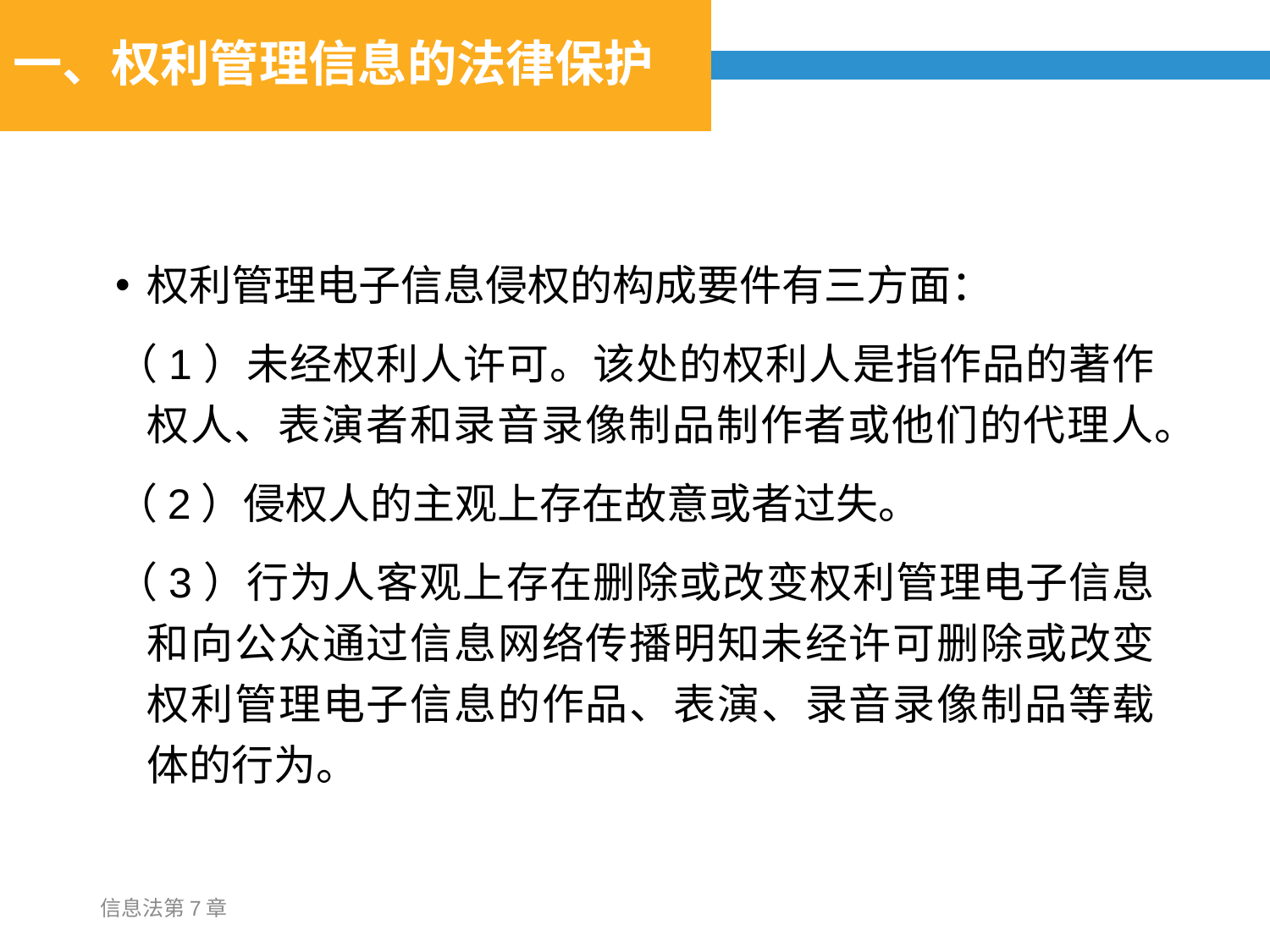

# 一、权利管理信息的法律保护
权利管理电子信息侵权的构成要件有三方面：
（1）未经权利人许可。该处的权利人是指作品的著作权人、表演者和录音录像制品制作者或他们的代理人。
（2）侵权人的主观上存在故意或者过失。
（3）行为人客观上存在删除或改变权利管理电子信息和向公众通过信息网络传播明知未经许可删除或改变权利管理电子信息的作品、表演、录音录像制品等载体的行为。

信息法第7章